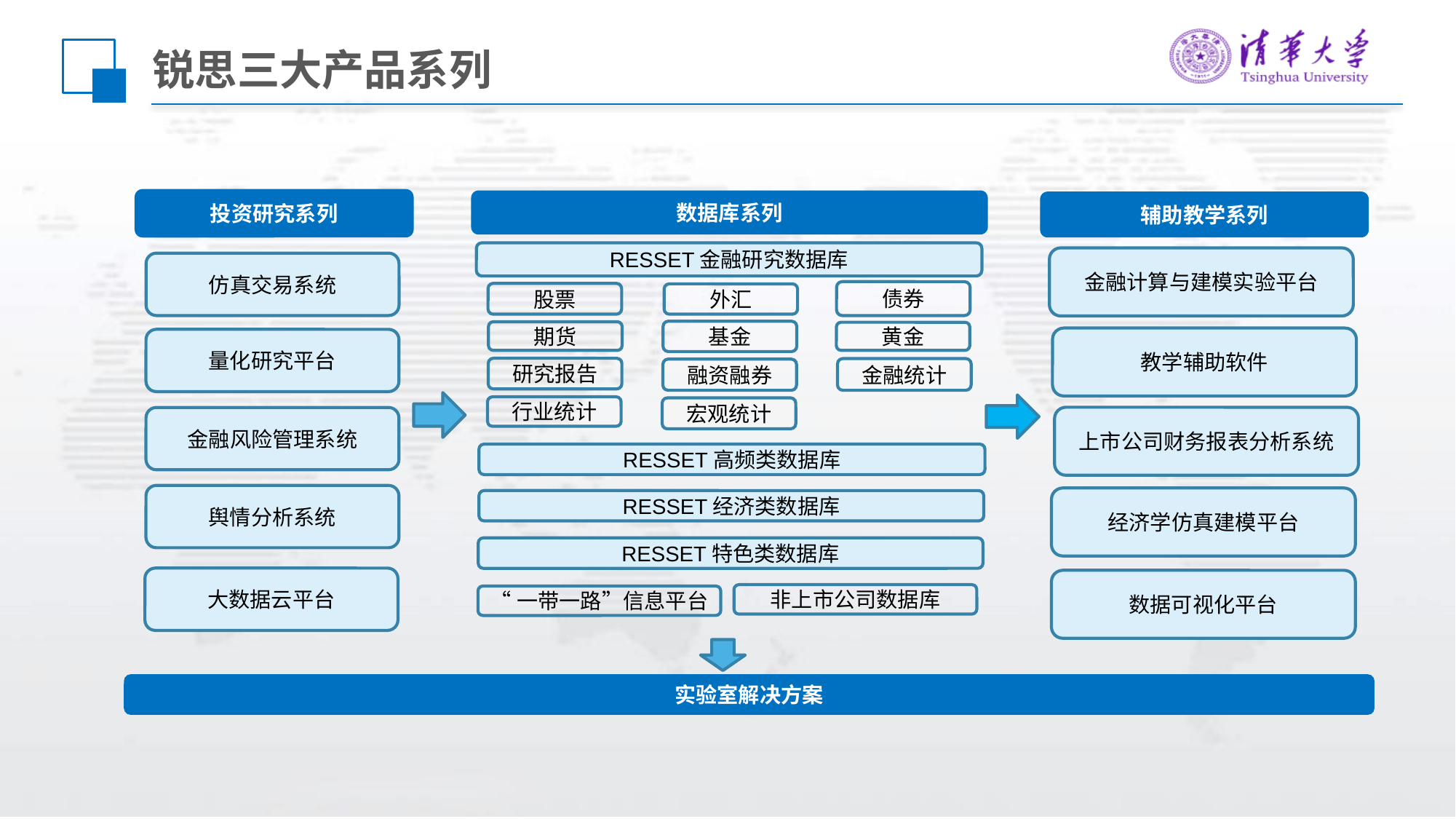

# 锐思三大产品系列
投资研究系列
数据库系列
辅助教学系列
RESSET金融研究数据库
金融计算与建模实验平台
仿真交易系统
债券
股票
外汇
基金
期货
黄金
教学辅助软件
量化研究平台
研究报告
金融统计
融资融券

行业统计
宏观统计
上市公司财务报表分析系统
金融风险管理系统
RESSET高频类数据库
舆情分析系统
经济学仿真建模平台
RESSET经济类数据库
RESSET特色类数据库
大数据云平台
数据可视化平台
非上市公司数据库
“一带一路”信息平台

实验室解决方案